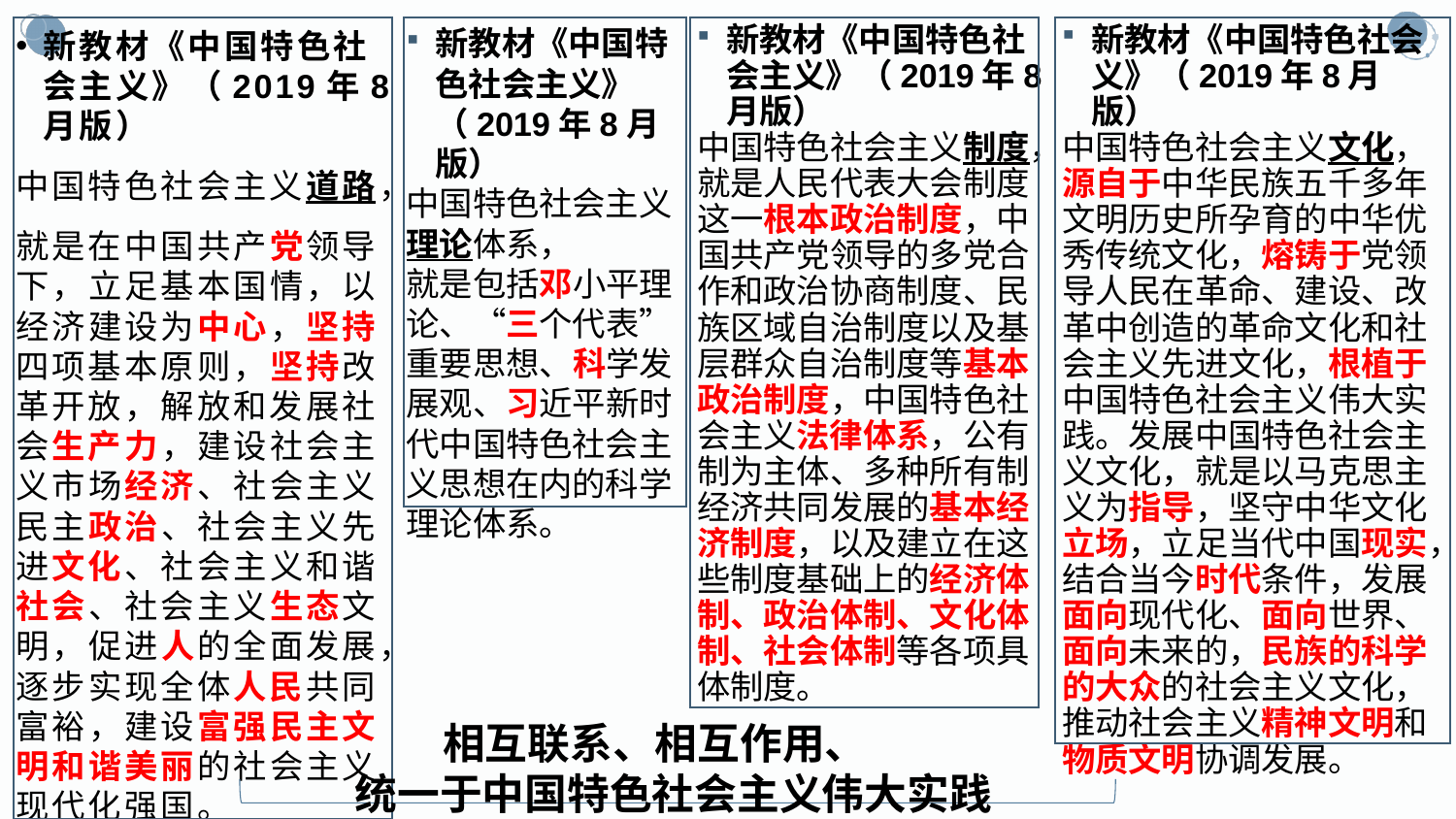

新教材《中国特色社会主义》（2019年8月版）
中国特色社会主义道路，
就是在中国共产党领导下，立足基本国情，以经济建设为中心，坚持四项基本原则，坚持改革开放，解放和发展社会生产力，建设社会主义市场经济、社会主义民主政治、社会主义先进文化、社会主义和谐社会、社会主义生态文明，促进人的全面发展，逐步实现全体人民共同富裕，建设富强民主文明和谐美丽的社会主义现代化强国。

新教材《中国特色社会义》（2019年8月版）
中国特色社会主义文化，
源自于中华民族五千多年文明历史所孕育的中华优秀传统文化，熔铸于党领导人民在革命、建设、改革中创造的革命文化和社会主义先进文化，根植于中国特色社会主义伟大实践。发展中国特色社会主义文化，就是以马克思主义为指导，坚守中华文化立场，立足当代中国现实，结合当今时代条件，发展面向现代化、面向世界、面向未来的，民族的科学的大众的社会主义文化，推动社会主义精神文明和物质文明协调发展。
新教材《中国特色社会主义》（2019年8月版）
中国特色社会主义理论体系，
就是包括邓小平理论、“三个代表”重要思想、科学发展观、习近平新时代中国特色社会主义思想在内的科学理论体系。
新教材《中国特色社会主义》（2019年8月版）
中国特色社会主义制度，
就是人民代表大会制度这一根本政治制度，中国共产党领导的多党合作和政治协商制度、民族区域自治制度以及基层群众自治制度等基本政治制度，中国特色社会主义法律体系，公有制为主体、多种所有制经济共同发展的基本经济制度，以及建立在这些制度基础上的经济体制、政治体制、文化体制、社会体制等各项具体制度。

        相互联系、相互作用、
统一于中国特色社会主义伟大实践
18